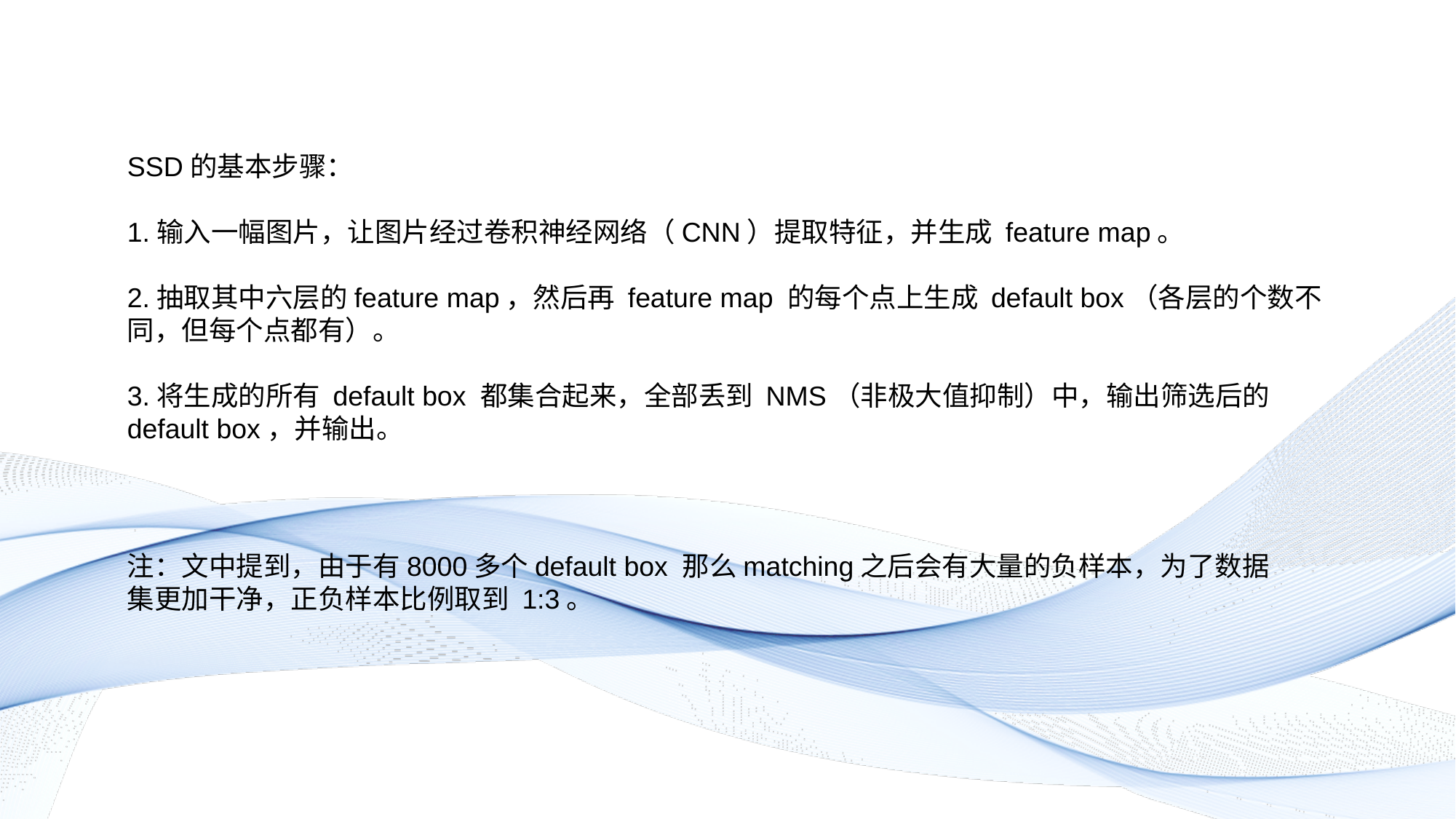

SSD的基本步骤：

1.输入一幅图片，让图片经过卷积神经网络（CNN）提取特征，并生成 feature map。

2.抽取其中六层的feature map，然后再 feature map 的每个点上生成 default box（各层的个数不同，但每个点都有）。

3.将生成的所有 default box 都集合起来，全部丢到 NMS（非极大值抑制）中，输出筛选后的 default box，并输出。
注：文中提到，由于有8000多个default box 那么matching之后会有大量的负样本，为了数据集更加干净，正负样本比例取到 1:3。